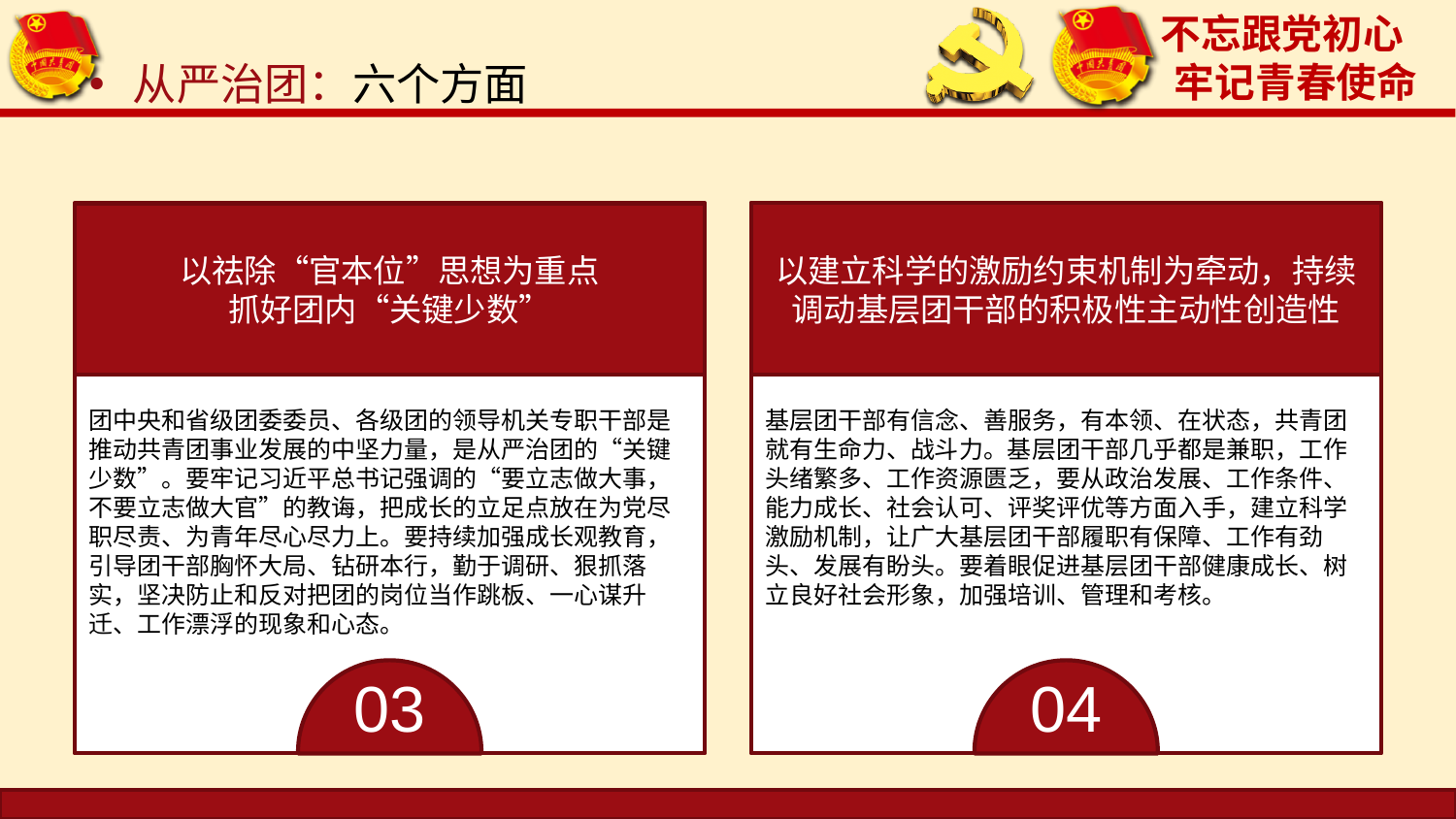

从严治团：六个方面

以祛除“官本位”思想为重点
抓好团内“关键少数”
团中央和省级团委委员、各级团的领导机关专职干部是推动共青团事业发展的中坚力量，是从严治团的“关键少数”。要牢记习近平总书记强调的“要立志做大事，不要立志做大官”的教诲，把成长的立足点放在为党尽职尽责、为青年尽心尽力上。要持续加强成长观教育，引导团干部胸怀大局、钻研本行，勤于调研、狠抓落实，坚决防止和反对把团的岗位当作跳板、一心谋升迁、工作漂浮的现象和心态。

03

以建立科学的激励约束机制为牵动，持续
调动基层团干部的积极性主动性创造性
基层团干部有信念、善服务，有本领、在状态，共青团就有生命力、战斗力。基层团干部几乎都是兼职，工作头绪繁多、工作资源匮乏，要从政治发展、工作条件、能力成长、社会认可、评奖评优等方面入手，建立科学激励机制，让广大基层团干部履职有保障、工作有劲头、发展有盼头。要着眼促进基层团干部健康成长、树立良好社会形象，加强培训、管理和考核。

04